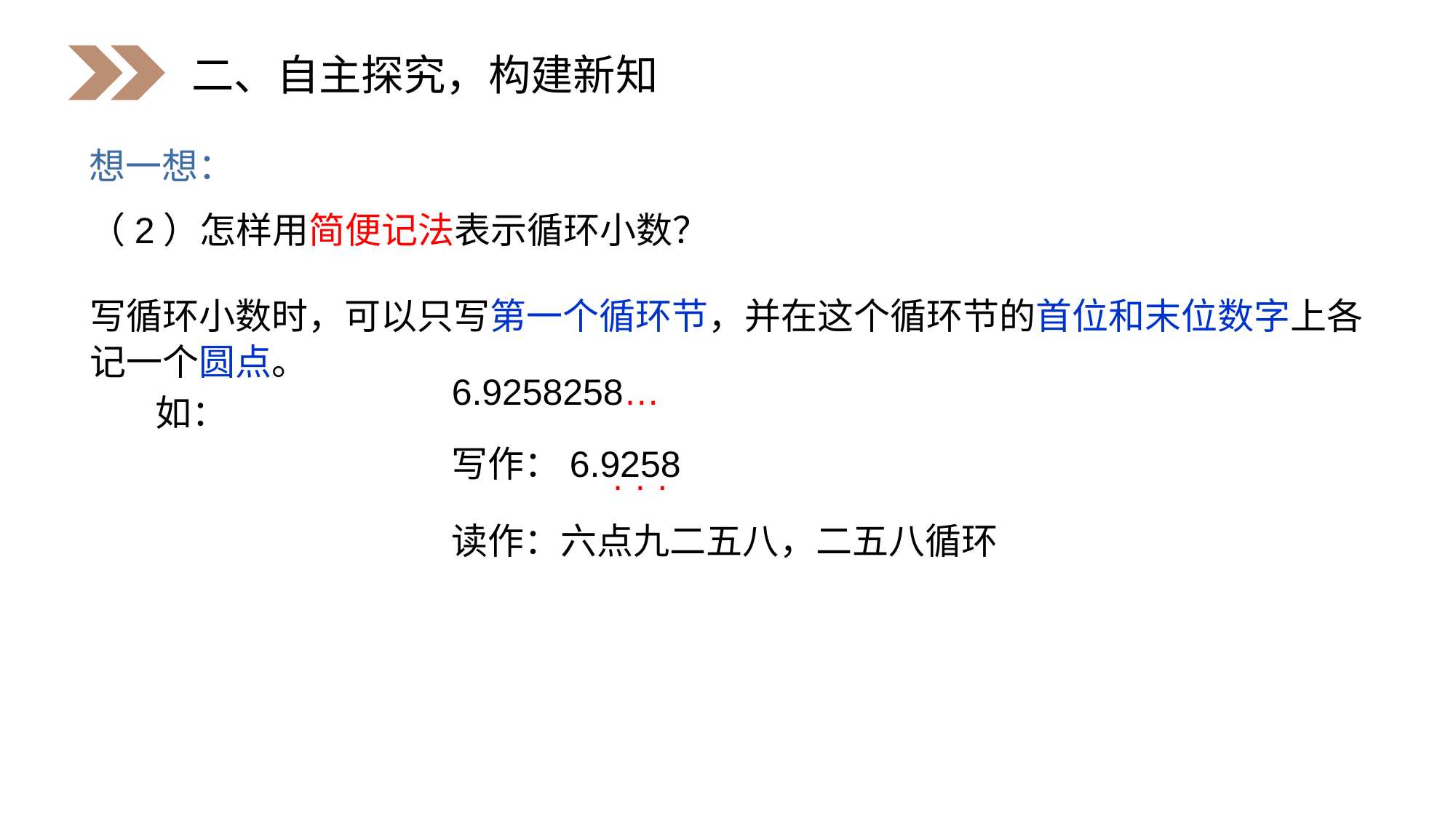

二、自主探究，构建新知
想一想：
（2）怎样用简便记法表示循环小数？
写循环小数时，可以只写第一个循环节，并在这个循环节的首位和末位数字上各记一个圆点。
       如：
6.9258258…
写作：6.9258
· · ·
读作：六点九二五八，二五八循环